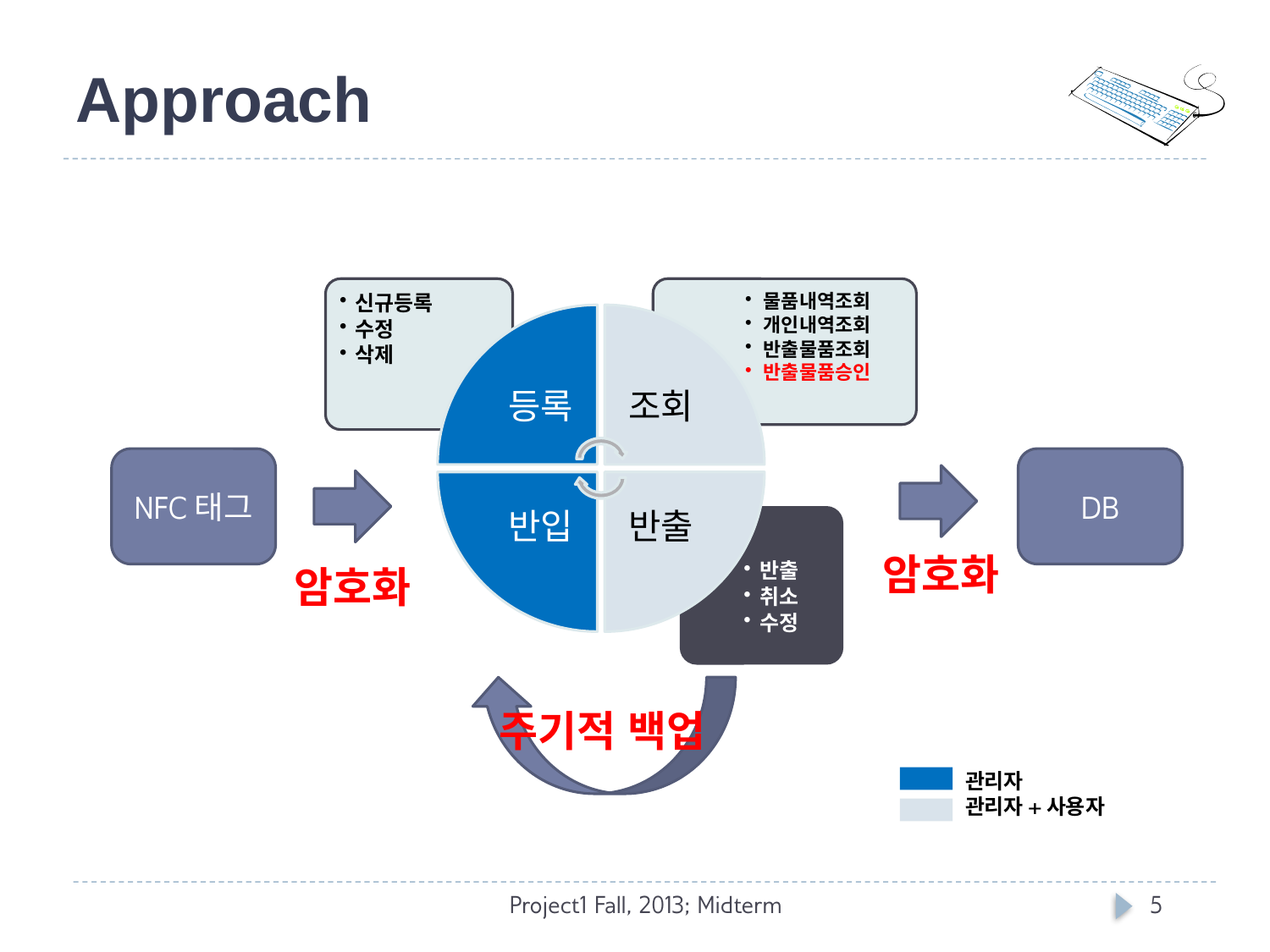

# Approach

반출
취소
수정
 물품내역조회
 개인내역조회
 반출물품조회
 반출물품승인
신규등록
수정
삭제
등록
조회
반출
반입
NFC태그
DB

암호화
암호화

주기적 백업
관리자
관리자+사용자

Project1 Fall, 2013; Midterm
5